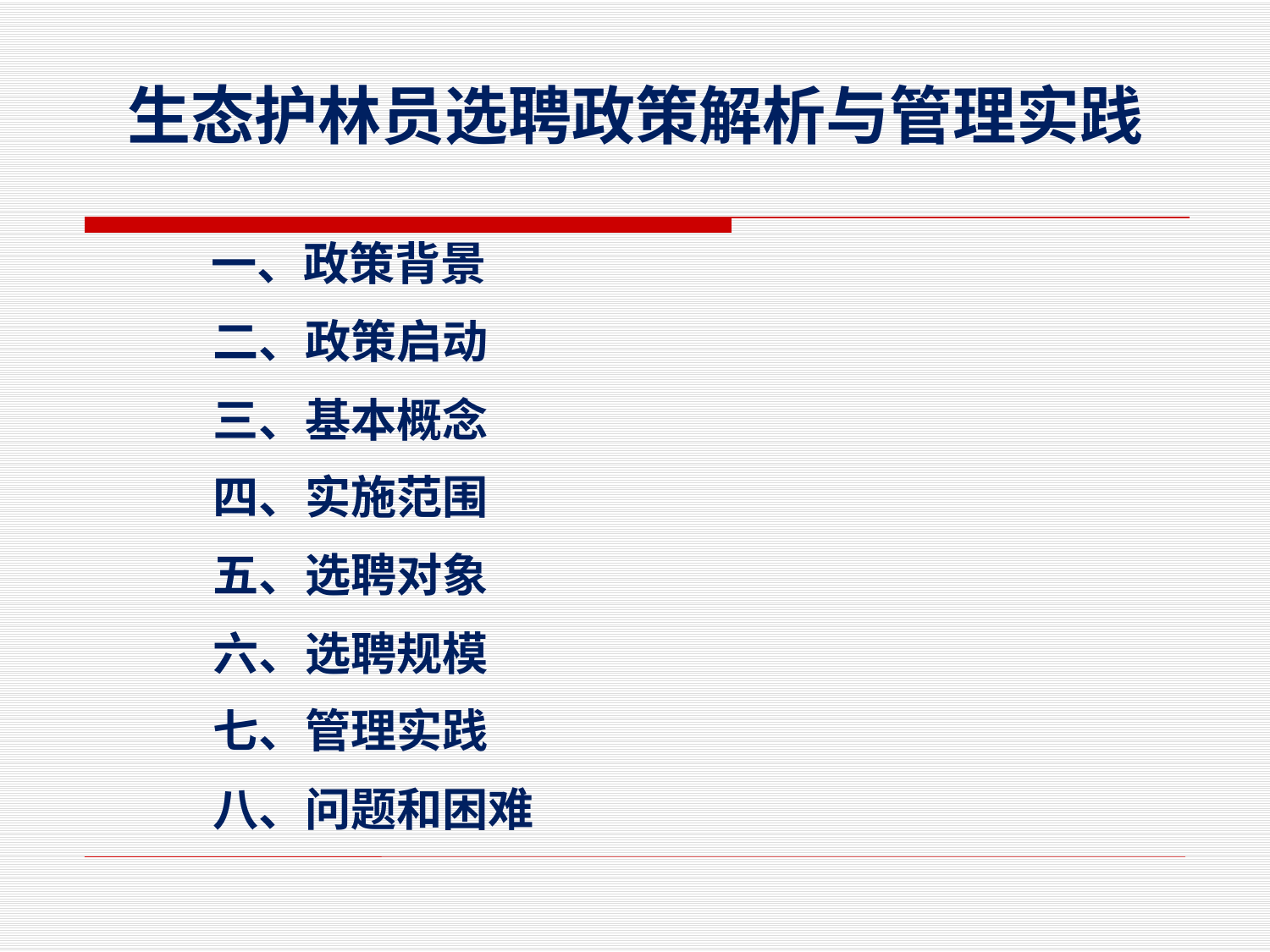

# 生态护林员选聘政策解析与管理实践
             一、政策背景
            二、政策启动
            三、基本概念
            四、实施范围
            五、选聘对象
            六、选聘规模
            七、管理实践
            八、问题和困难